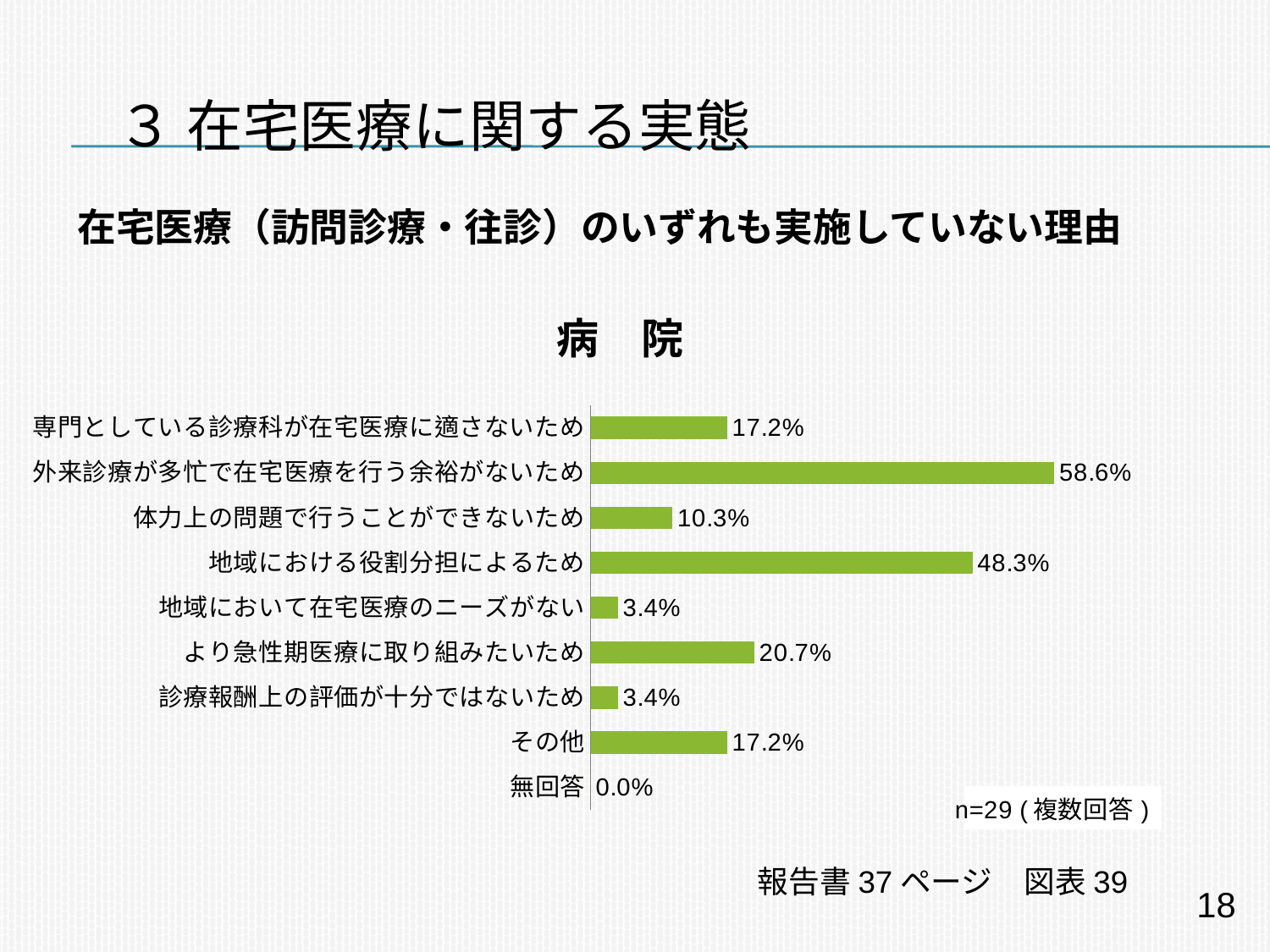

# ３ 在宅医療に関する実態
在宅医療（訪問診療・往診）のいずれも実施していない理由
病　院

### Chart

| Category | 病院 |
|---|---|
| 無回答 | 0.0 |
| その他 | 0.17241379310344912 |
| 診療報酬上の評価が十分ではないため | 0.034482758620689655 |
| より急性期医療に取り組みたいため | 0.20689655172413793 |
| 地域において在宅医療のニーズがない | 0.034482758620689655 |
| 地域における役割分担によるため | 0.48275862068965725 |
| 体力上の問題で行うことができないため | 0.10344827586206895 |
| 外来診療が多忙で在宅医療を行う余裕がないため | 0.5862068965517241 |
| 専門としている診療科が在宅医療に適さないため | 0.17241379310344912 |
報告書37ページ　図表39
18